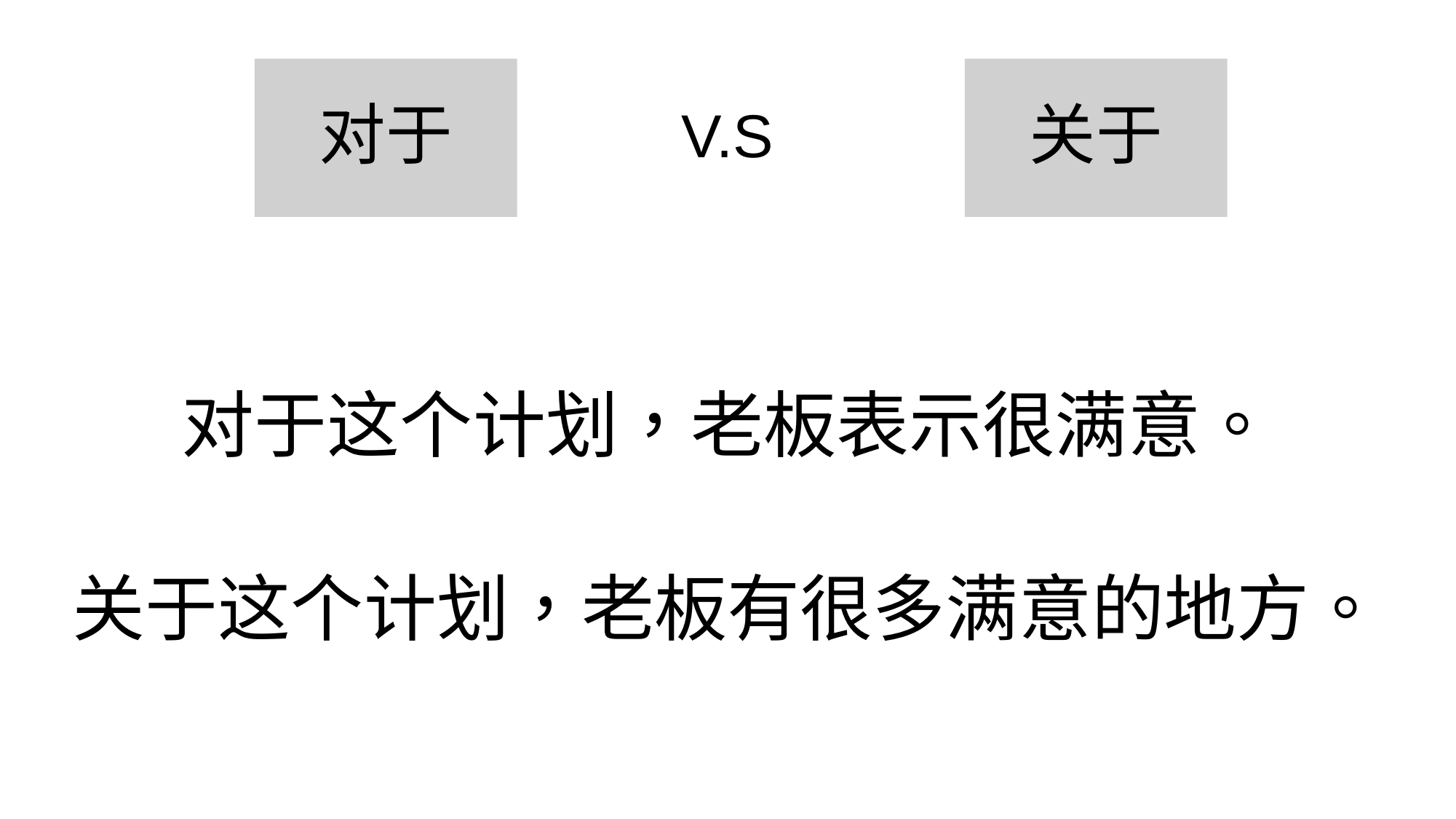

对于
V.S
关于
# 对于这个计划，老板表示很满意。
关于这个计划，老板有很多满意的地方。